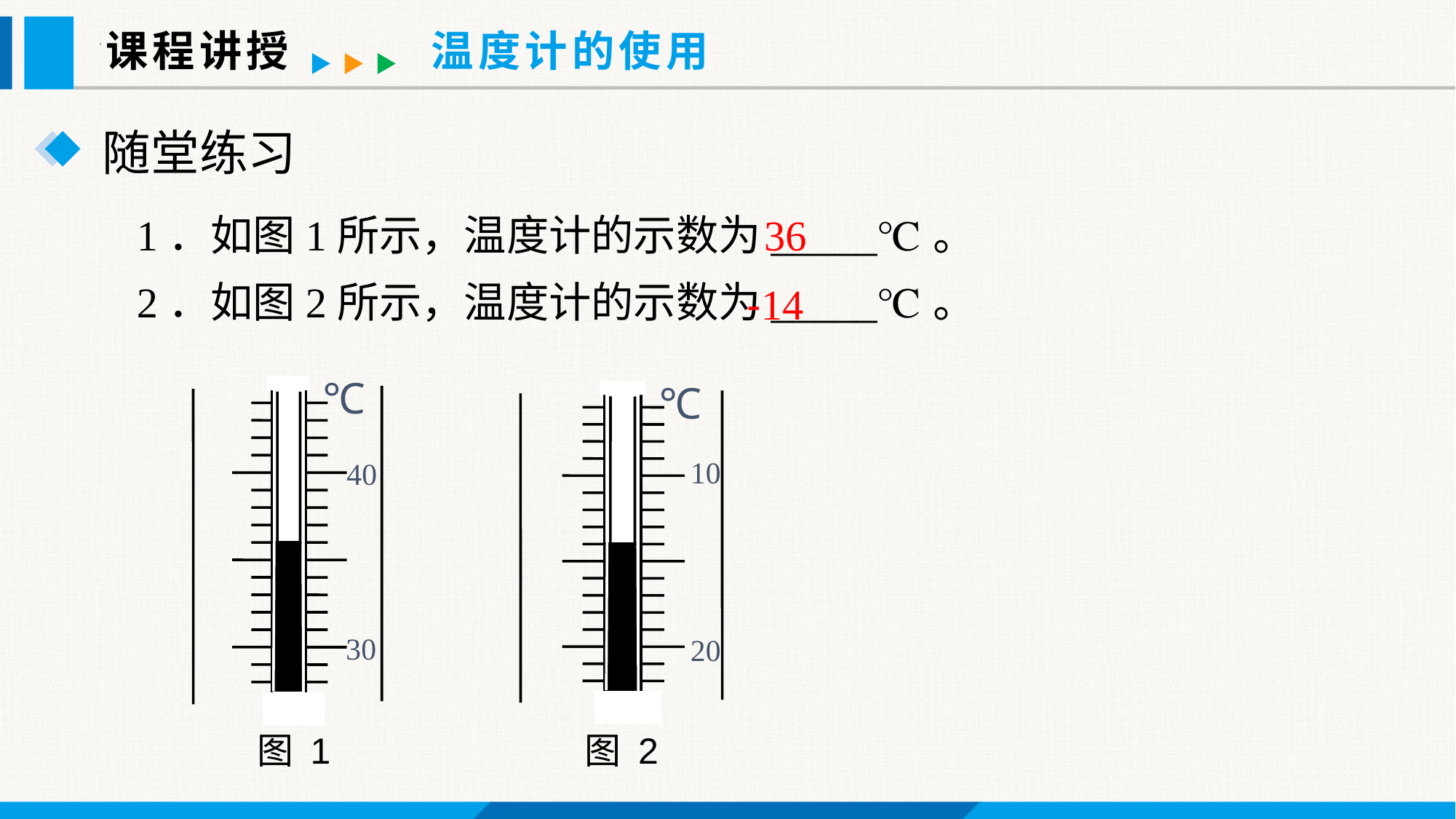

课程讲授
温度计的使用

随堂练习

1．如图1所示，温度计的示数为_____℃。
36
2．如图2所示，温度计的示数为_____℃。
-14
℃

40

30

图 1
℃

10

20

图 2